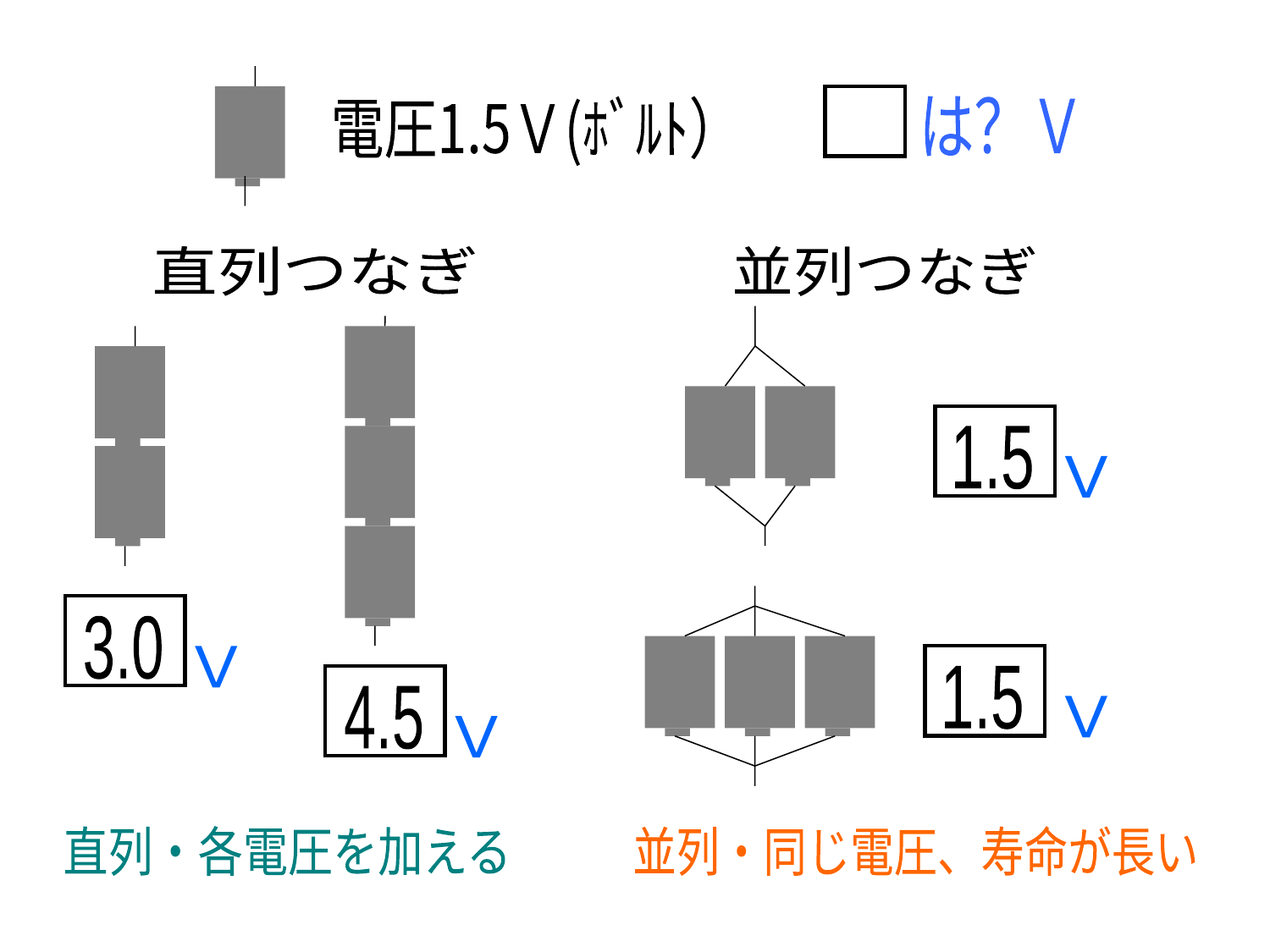

は？Ｖ
電圧1.5Ｖ(ﾎﾞﾙﾄ）
直列つなぎ
並列つなぎ

Ｖ
1.5

Ｖ
3.0

Ｖ

Ｖ
1.5
4.5
直列・各電圧を加える
並列・同じ電圧、寿命が長い